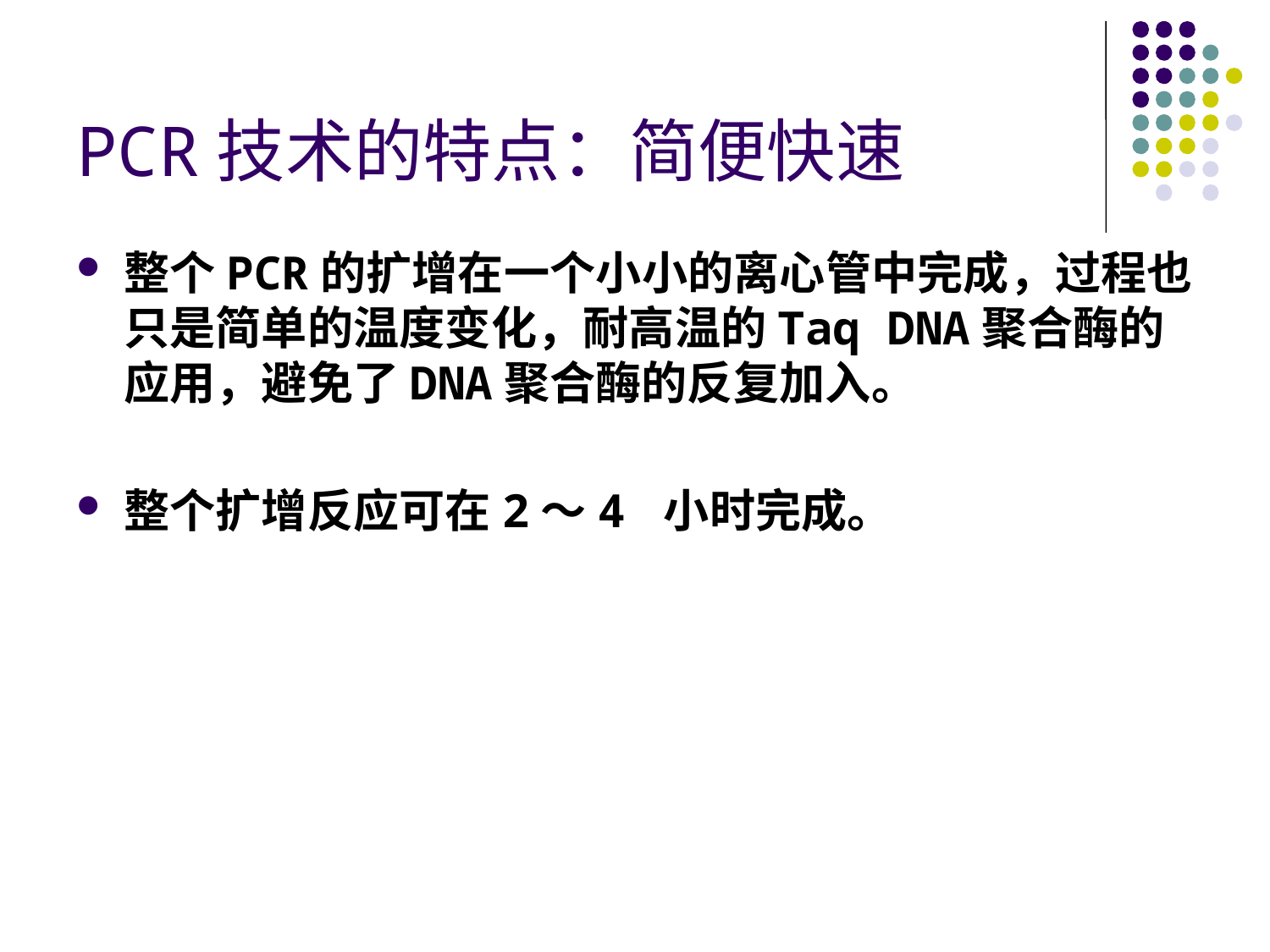

PCR技术的特点：简便快速
整个PCR的扩增在一个小小的离心管中完成，过程也只是简单的温度变化，耐高温的Taq DNA聚合酶的应用，避免了DNA聚合酶的反复加入。

整个扩增反应可在2～4 小时完成。